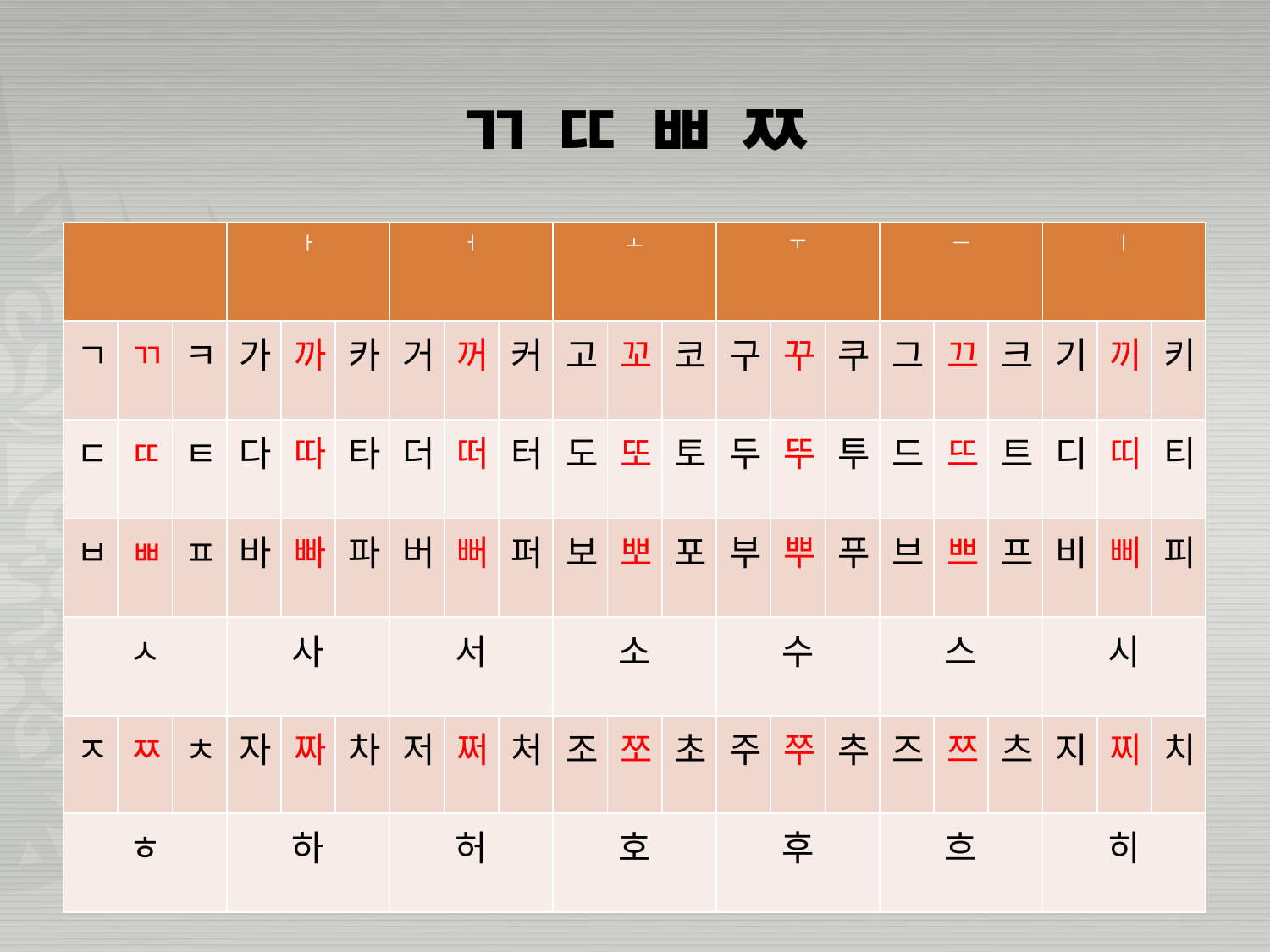

# ㄲ ㄸ ㅃ ㅉ
|  |  |  | ㅏ |  |  | ㅓ |  |  | ㅗ |  |  | ㅜ |  |  | ㅡ |  |  | ㅣ |  |  |
| --- | --- | --- | --- | --- | --- | --- | --- | --- | --- | --- | --- | --- | --- | --- | --- | --- | --- | --- | --- | --- |
| ㄱ | ㄲ | ㅋ | 가 | 까 | 카 | 거 | 꺼 | 커 | 고 | 꼬 | 코 | 구 | 꾸 | 쿠 | 그 | 끄 | 크 | 기 | 끼 | 키 |
| ㄷ | ㄸ | ㅌ | 다 | 따 | 타 | 더 | 떠 | 터 | 도 | 또 | 토 | 두 | 뚜 | 투 | 드 | 뜨 | 트 | 디 | 띠 | 티 |
| ㅂ | ㅃ | ㅍ | 바 | 빠 | 파 | 버 | 뻐 | 퍼 | 보 | 뽀 | 포 | 부 | 뿌 | 푸 | 브 | 쁘 | 프 | 비 | 삐 | 피 |
| ㅅ |  |  | 사 |  |  | 서 |  |  | 소 |  |  | 수 |  |  | 스 |  |  | 시 |  |  |
| ㅈ | ㅉ | ㅊ | 자 | 짜 | 차 | 저 | 쩌 | 처 | 조 | 쪼 | 초 | 주 | 쭈 | 추 | 즈 | 쯔 | 츠 | 지 | 찌 | 치 |
| ㅎ |  |  | 하 |  |  | 허 |  |  | 호 |  |  | 후 |  |  | 흐 |  |  | 히 |  |  |